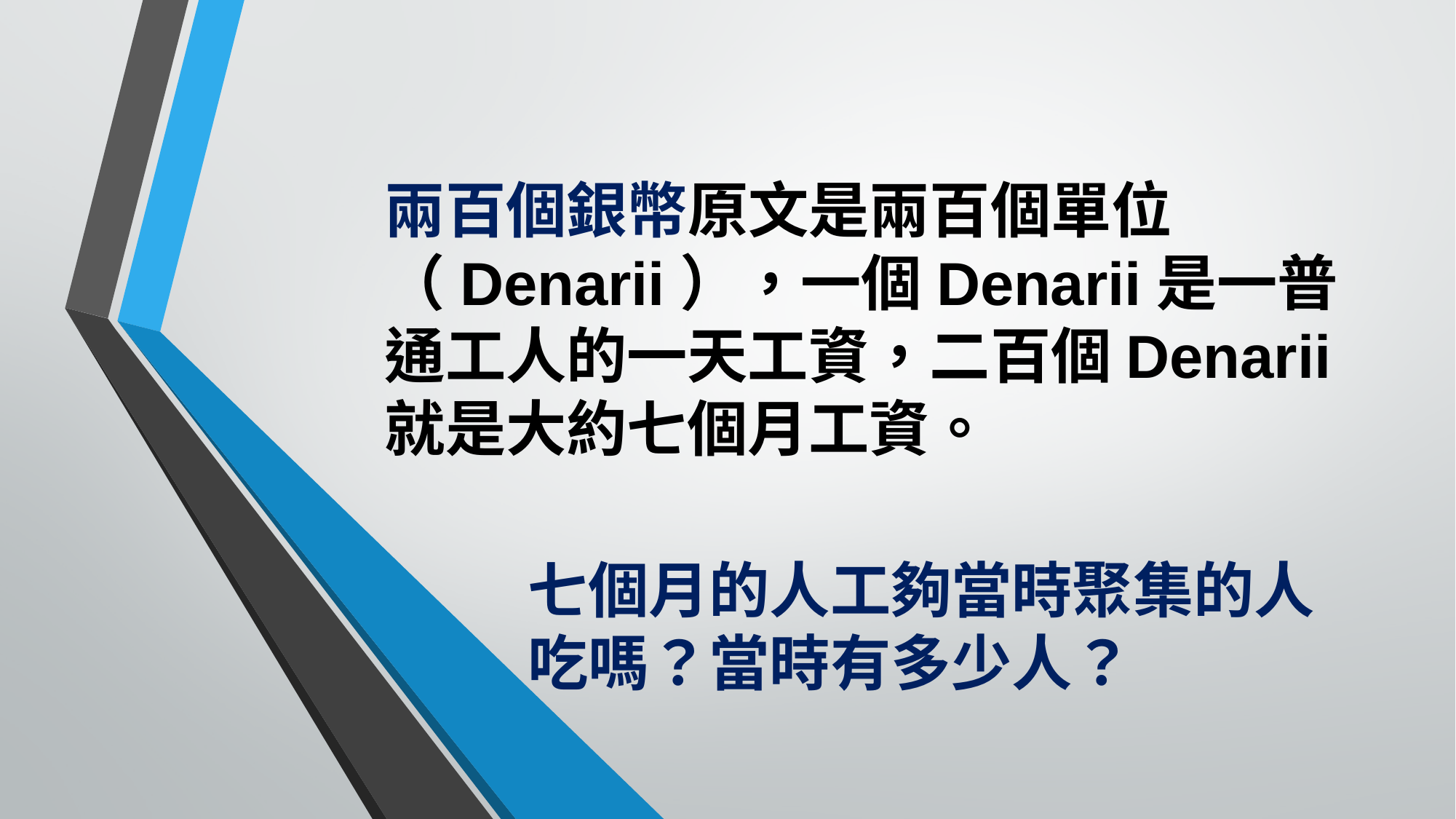

# 兩百個銀幣原文是兩百個單位（Denarii），一個Denarii是一普通工人的一天工資，二百個Denarii就是大約七個月工資。
七個月的人工夠當時聚集的人吃嗎？當時有多少人？